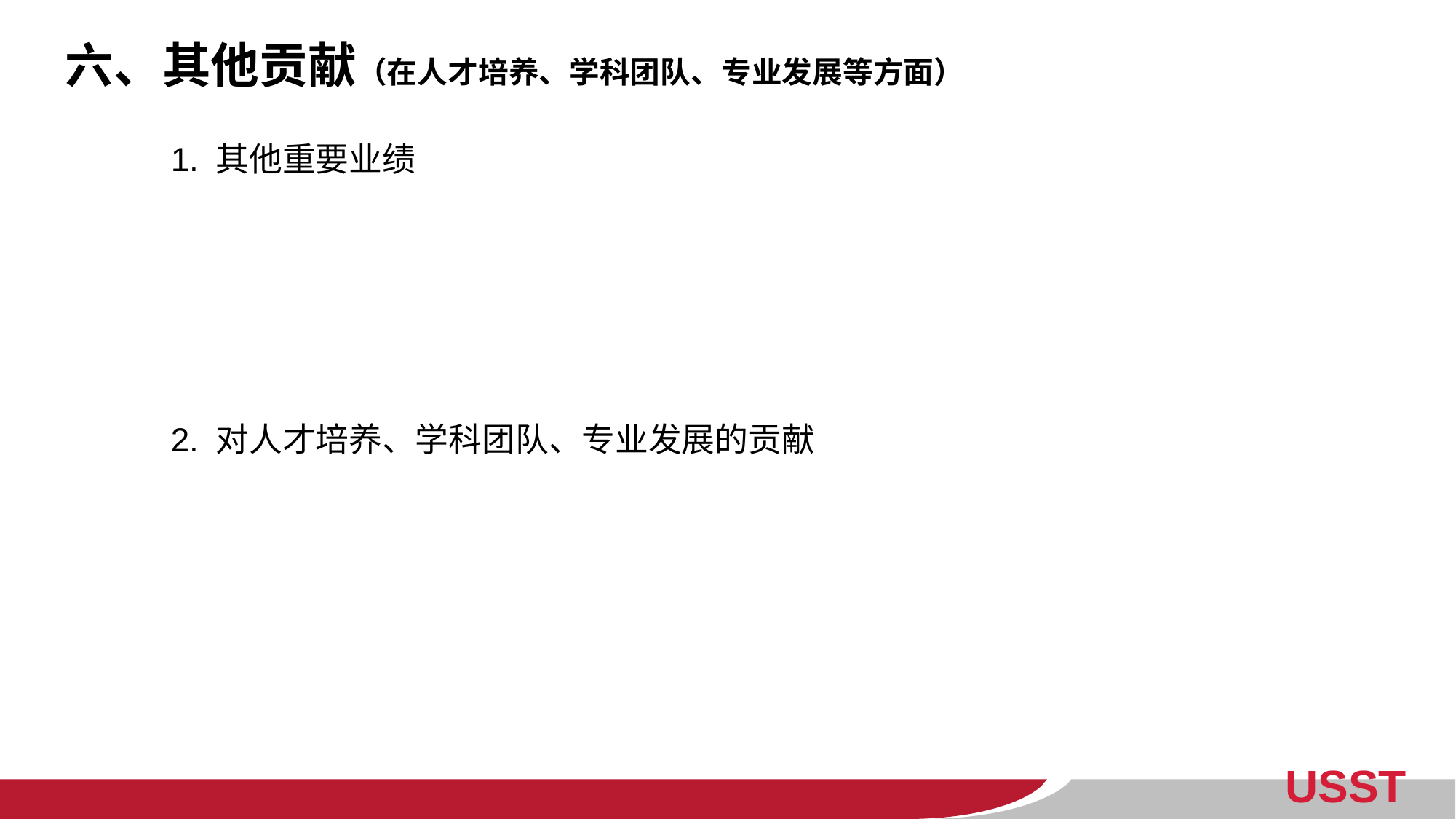

六、其他贡献（在人才培养、学科团队、专业发展等方面）
1. 其他重要业绩

2. 对人才培养、学科团队、专业发展的贡献